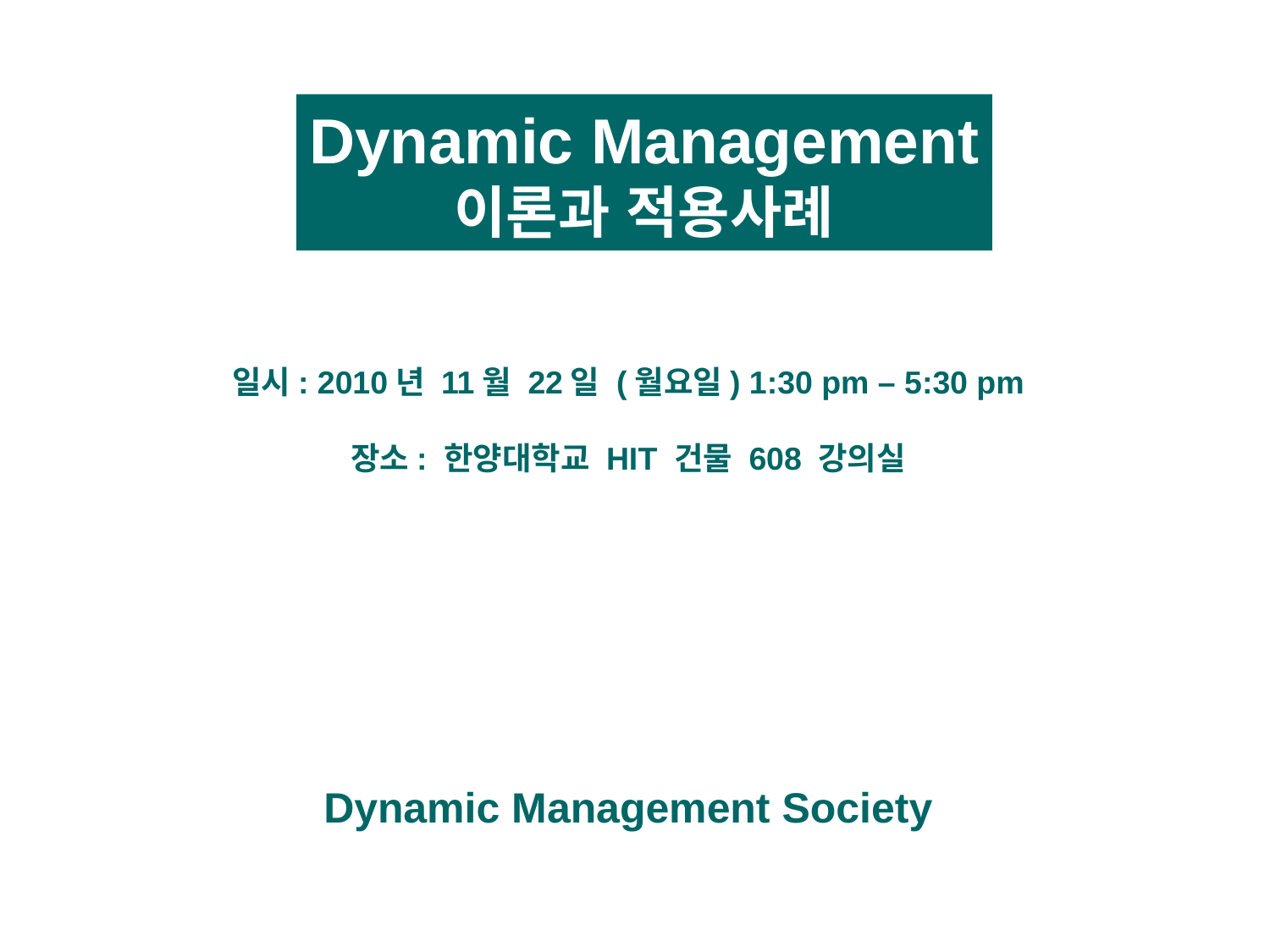

Dynamic Management
이론과 적용사례
일시: 2010년 11월 22일 (월요일) 1:30 pm – 5:30 pm

장소: 한양대학교 HIT 건물 608 강의실

Dynamic Management Society